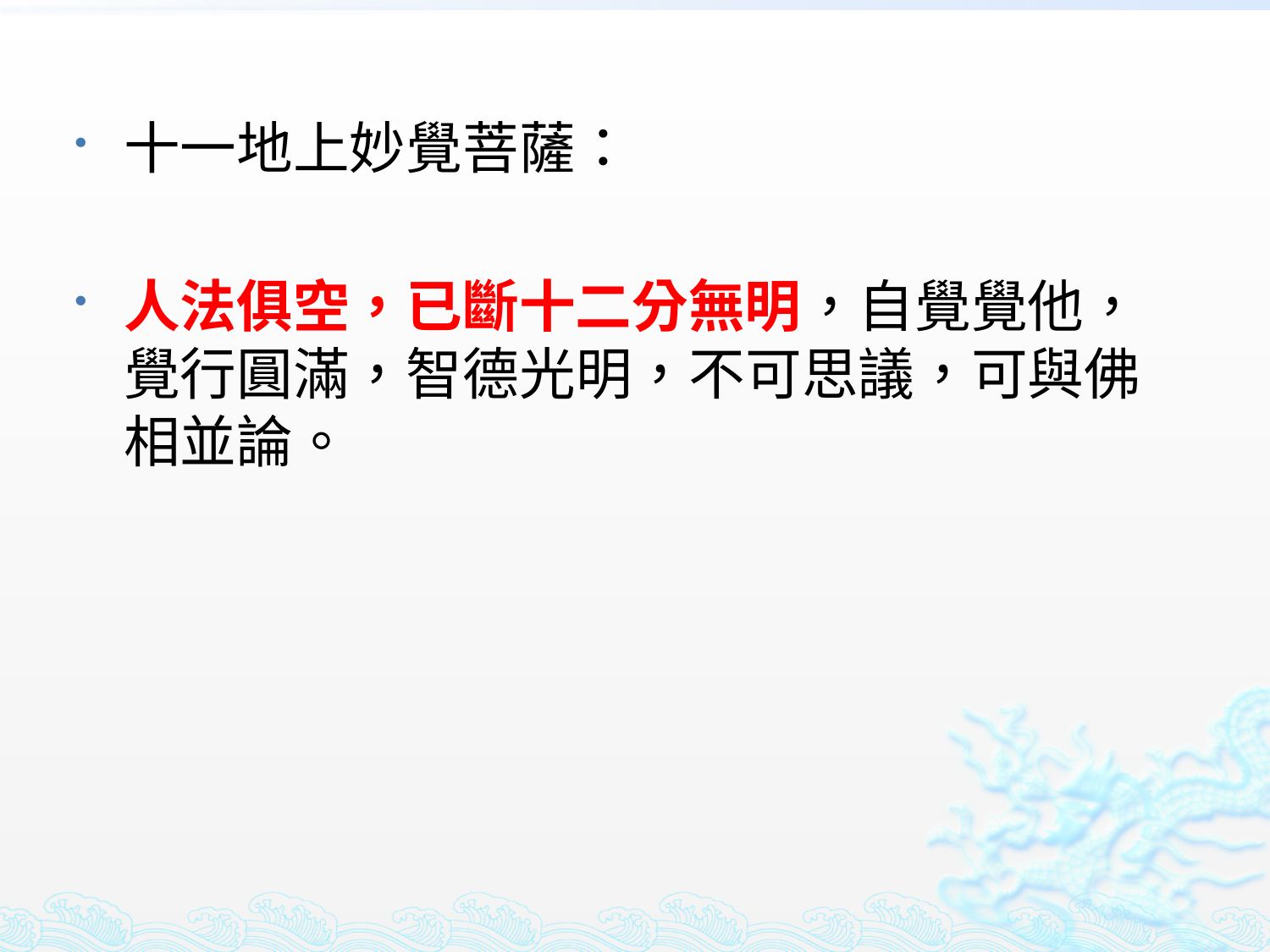

十一地上妙覺菩薩：

人法俱空，已斷十二分無明，自覺覺他，覺行圓滿，智德光明，不可思議，可與佛相並論。